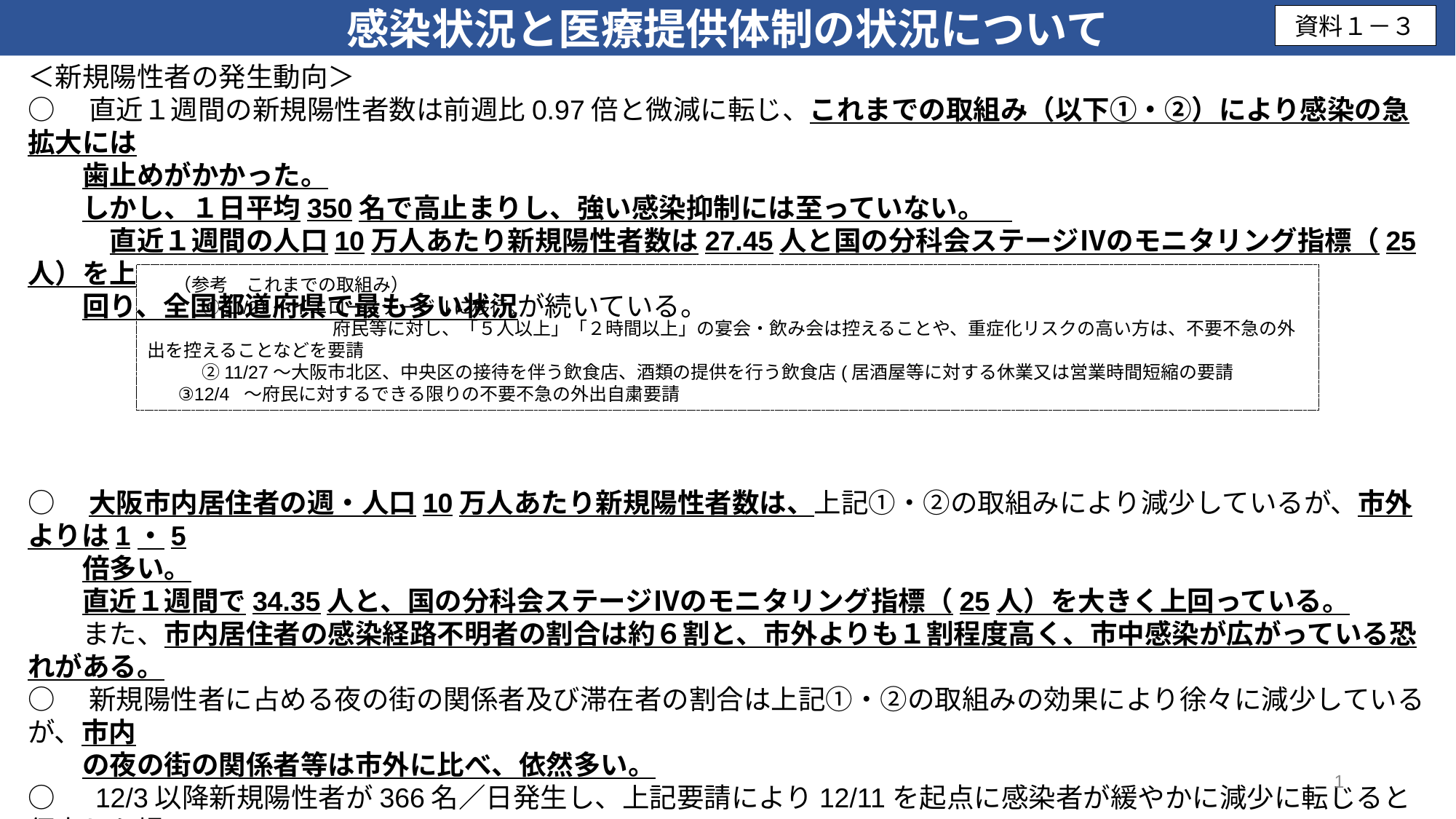

感染状況と医療提供体制の状況について
資料１－３
＜新規陽性者の発生動向＞
○　直近１週間の新規陽性者数は前週比0.97倍と微減に転じ、これまでの取組み（以下①・②）により感染の急拡大には
　　歯止めがかかった。
　　しかし、１日平均350名で高止まりし、強い感染抑制には至っていない。
　　　直近１週間の人口10万人あたり新規陽性者数は27.45人と国の分科会ステージⅣのモニタリング指標（25人）を上
　　回り、全国都道府県で最も多い状況が続いている。

○　大阪市内居住者の週・人口10万人あたり新規陽性者数は、上記①・②の取組みにより減少しているが、市外よりは1・5
　　倍多い。
　　直近１週間で34.35人と、国の分科会ステージⅣのモニタリング指標（25人）を大きく上回っている。
　　また、市内居住者の感染経路不明者の割合は約６割と、市外よりも１割程度高く、市中感染が広がっている恐れがある。
○　新規陽性者に占める夜の街の関係者及び滞在者の割合は上記①・②の取組みの効果により徐々に減少しているが、市内
　　の夜の街の関係者等は市外に比べ、依然多い。
○　12/3以降新規陽性者が366名／日発生し、上記要請により12/11を起点に感染者が緩やかに減少に転じると仮定した場
　　合でも、12月末時点で約250名程度の感染者が日々、発生する見込み。

　 （参考　これまでの取組み）
　　　①11/21～イエローステージⅡに移行。
　　　　　　　　　　 府民等に対し、「５人以上」「２時間以上」の宴会・飲み会は控えることや、重症化リスクの高い方は、不要不急の外出を控えることなどを要請
　　　②11/27～大阪市北区、中央区の接待を伴う飲食店、酒類の提供を行う飲食店(居酒屋等に対する休業又は営業時間短縮の要請
      ③12/4  ～府民に対するできる限りの不要不急の外出自粛要請
1